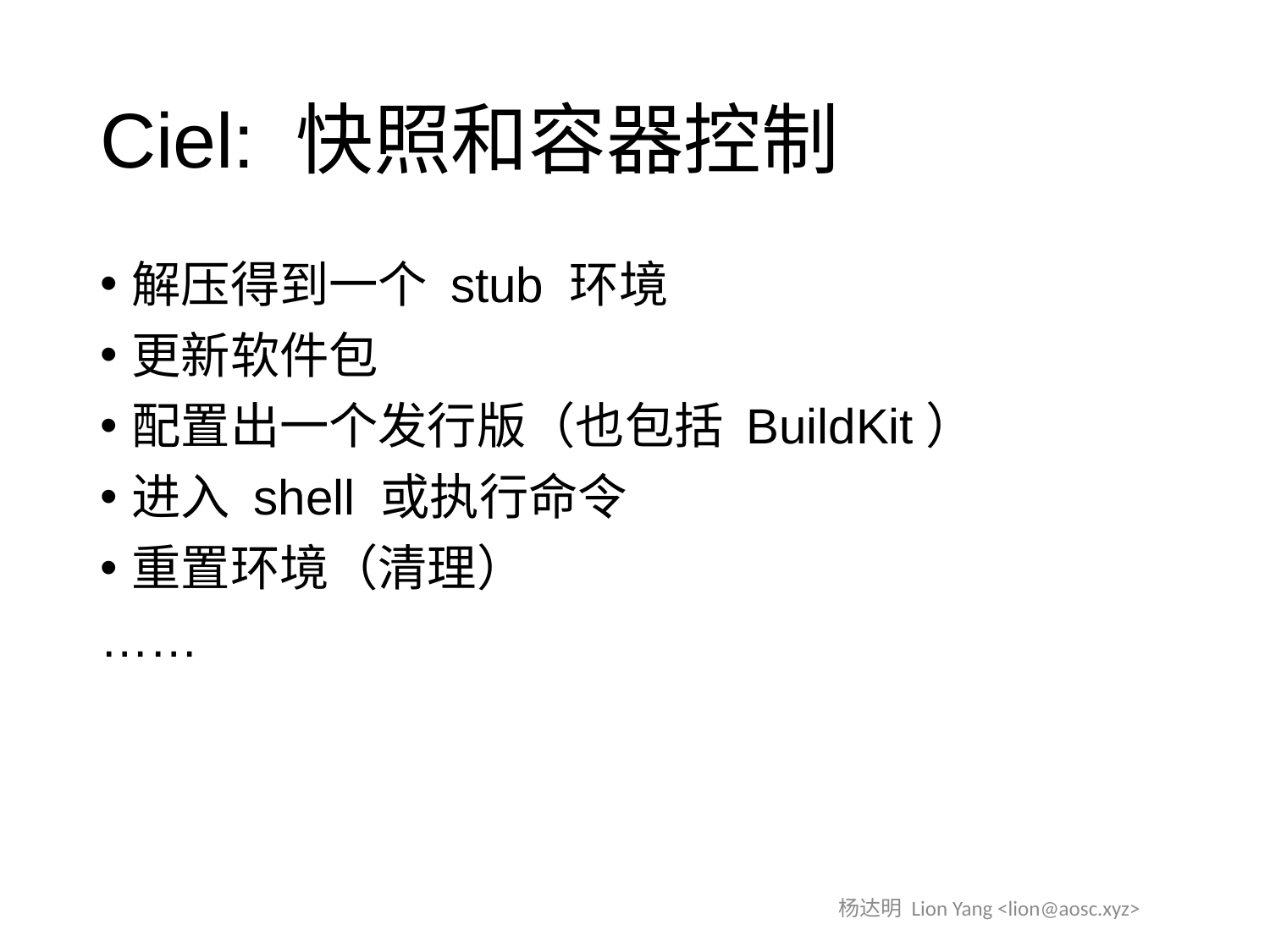

# Ciel: 快照和容器控制
解压得到一个 stub 环境
更新软件包
配置出一个发行版（也包括 BuildKit）
进入 shell 或执行命令
重置环境（清理）
……
杨达明 Lion Yang <lion@aosc.xyz>